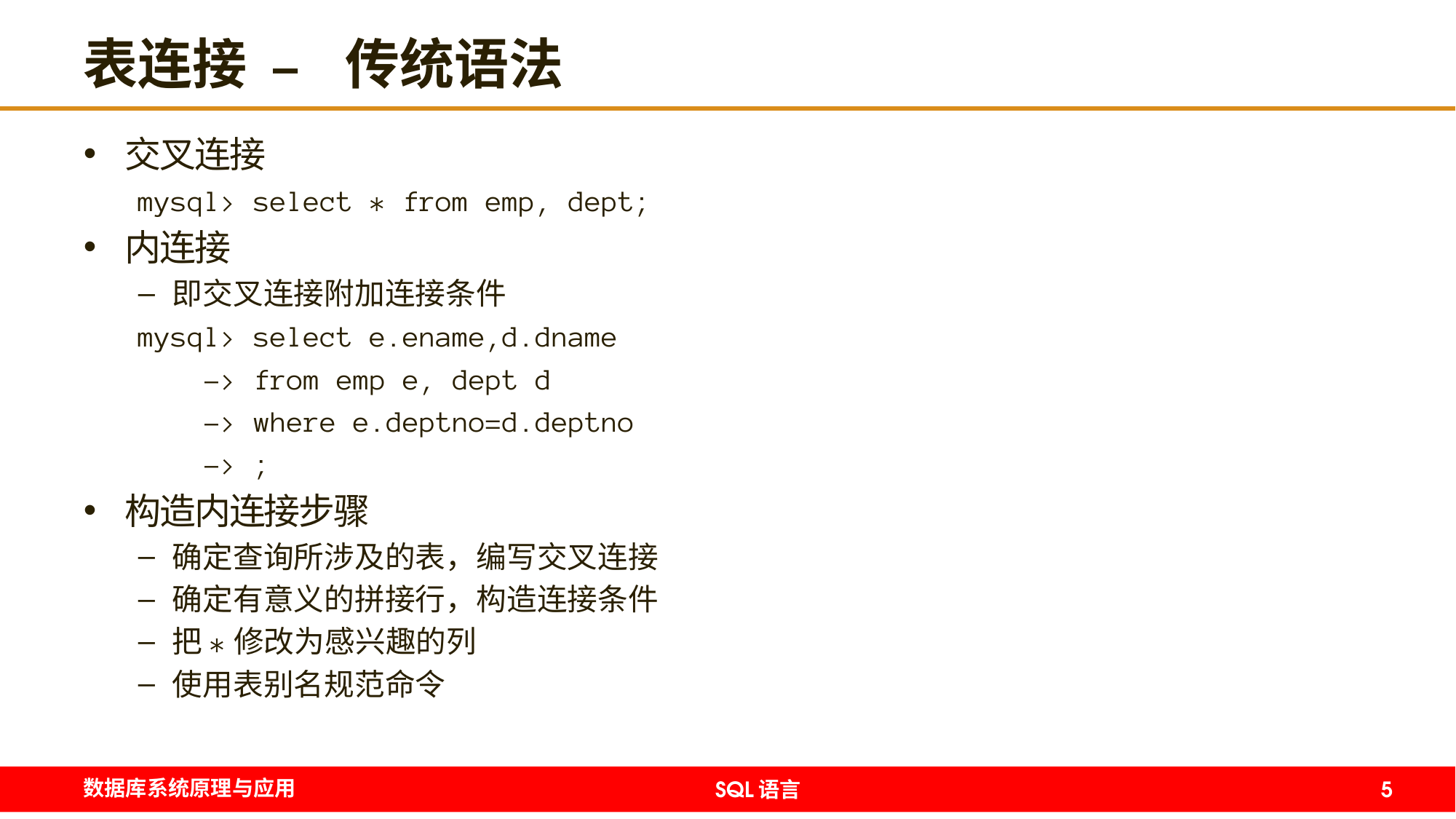

# 表连接 - 传统语法
交叉连接
mysql> select * from emp, dept;
内连接
即交叉连接附加连接条件
mysql> select e.ename,d.dname
    -> from emp e, dept d
    -> where e.deptno=d.deptno
    -> ;
构造内连接步骤
确定查询所涉及的表，编写交叉连接
确定有意义的拼接行，构造连接条件
把*修改为感兴趣的列
使用表别名规范命令